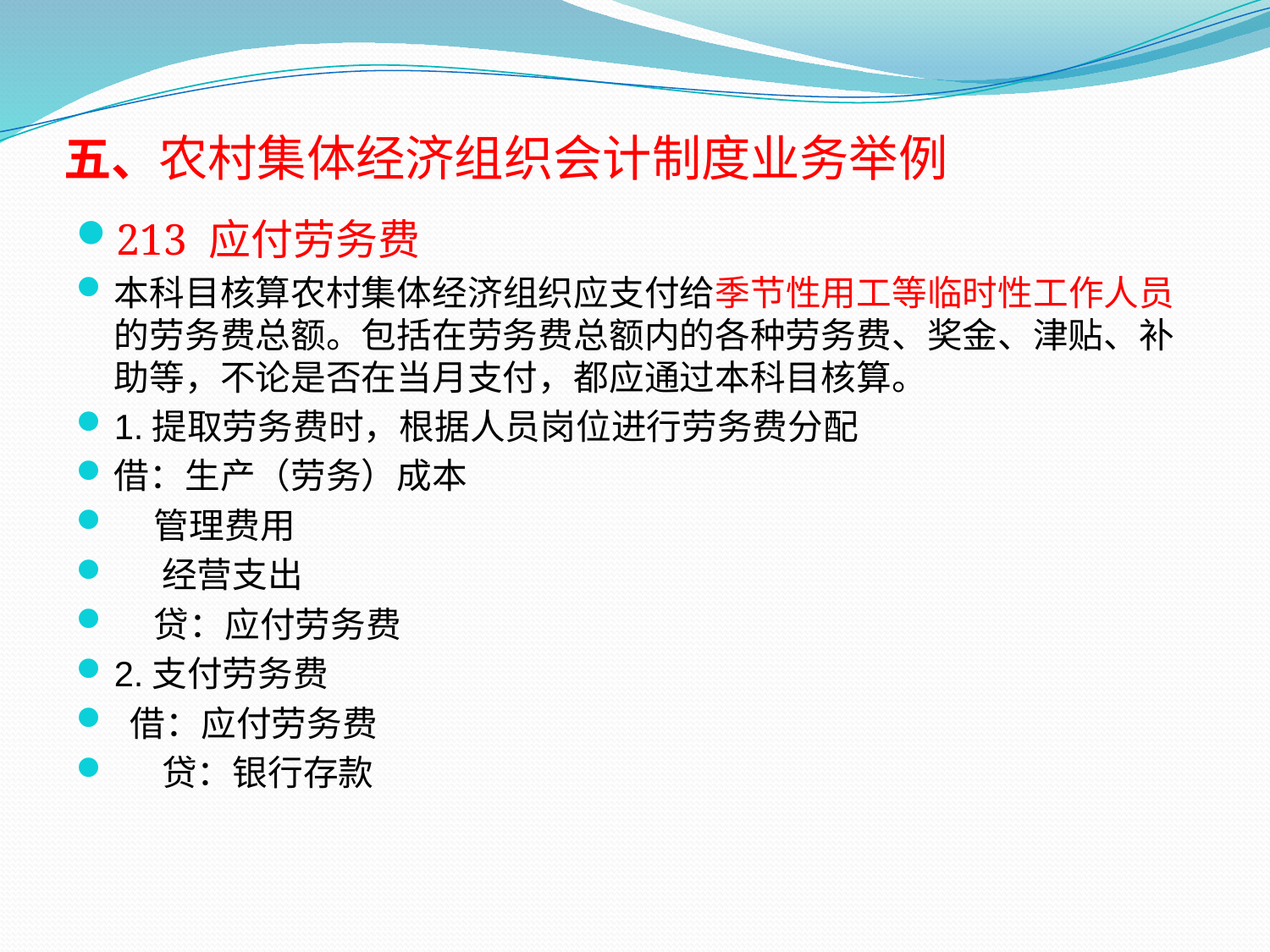

# 五、农村集体经济组织会计制度业务举例
213 应付劳务费
本科目核算农村集体经济组织应支付给季节性用工等临时性工作人员的劳务费总额。包括在劳务费总额内的各种劳务费、奖金、津贴、补助等，不论是否在当月支付，都应通过本科目核算。
1.提取劳务费时，根据人员岗位进行劳务费分配
借：生产（劳务）成本
    管理费用
     经营支出
    贷：应付劳务费
2.支付劳务费
 借：应付劳务费
     贷：银行存款